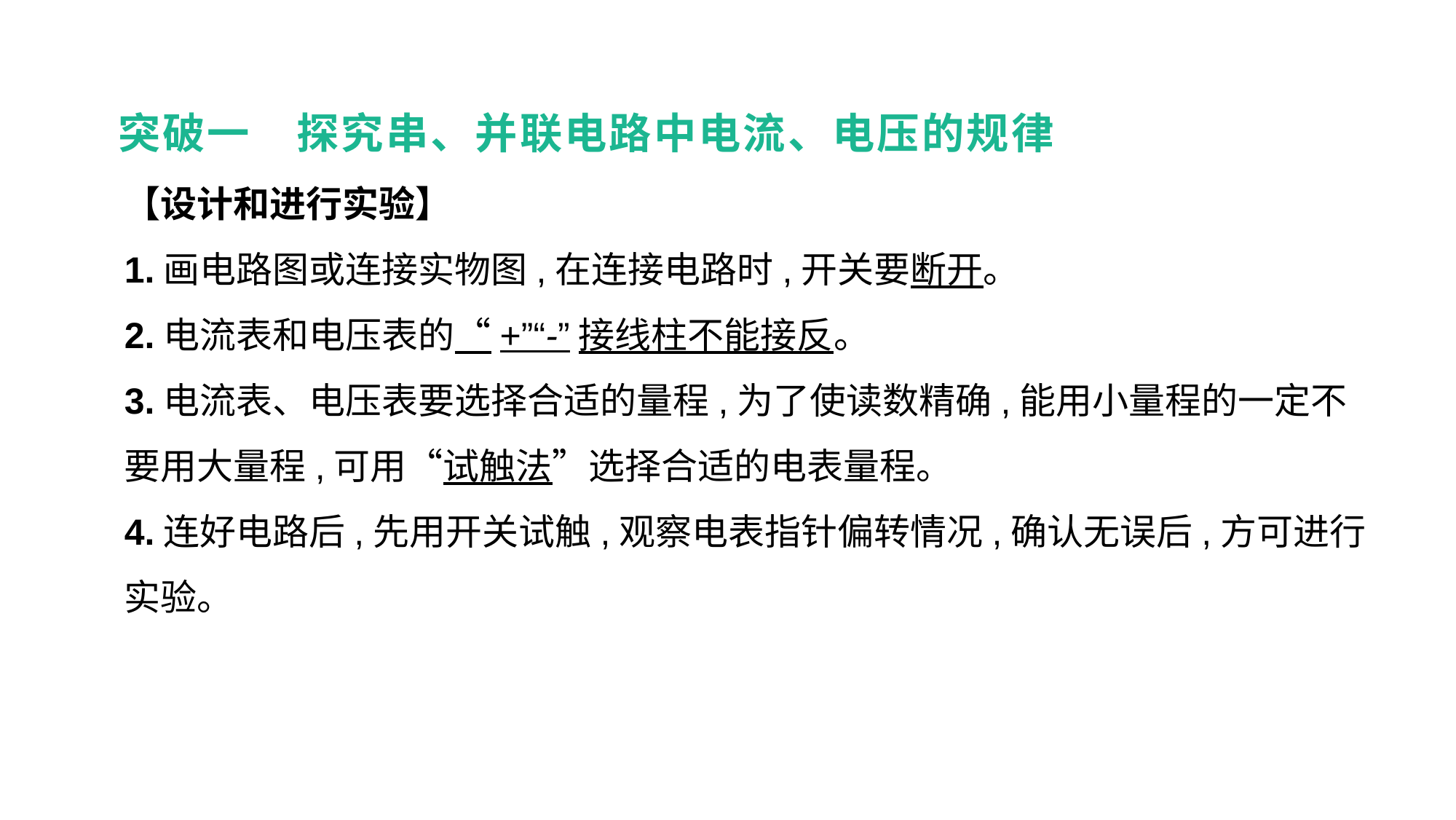

突破一　探究串、并联电路中电流、电压的规律
【设计和进行实验】
1.画电路图或连接实物图,在连接电路时,开关要断开。
2.电流表和电压表的“+”“-”接线柱不能接反。
3.电流表、电压表要选择合适的量程,为了使读数精确,能用小量程的一定不要用大量程,可用“试触法”选择合适的电表量程。
4.连好电路后,先用开关试触,观察电表指针偏转情况,确认无误后,方可进行实验。